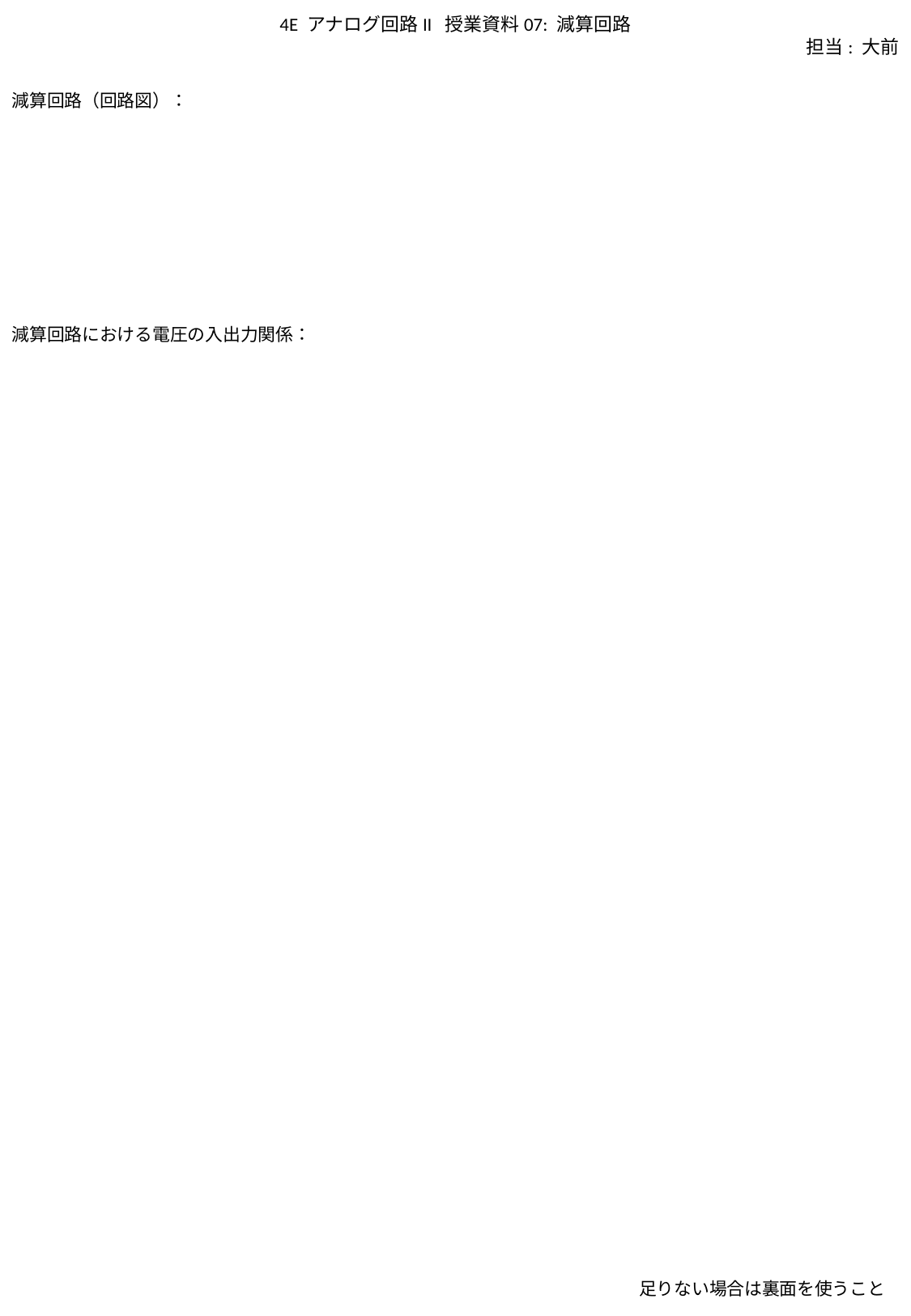

4E アナログ回路II  授業資料07: 減算回路
担当: 大前
減算回路（回路図）：

減算回路における電圧の入出力関係：

足りない場合は裏面を使うこと